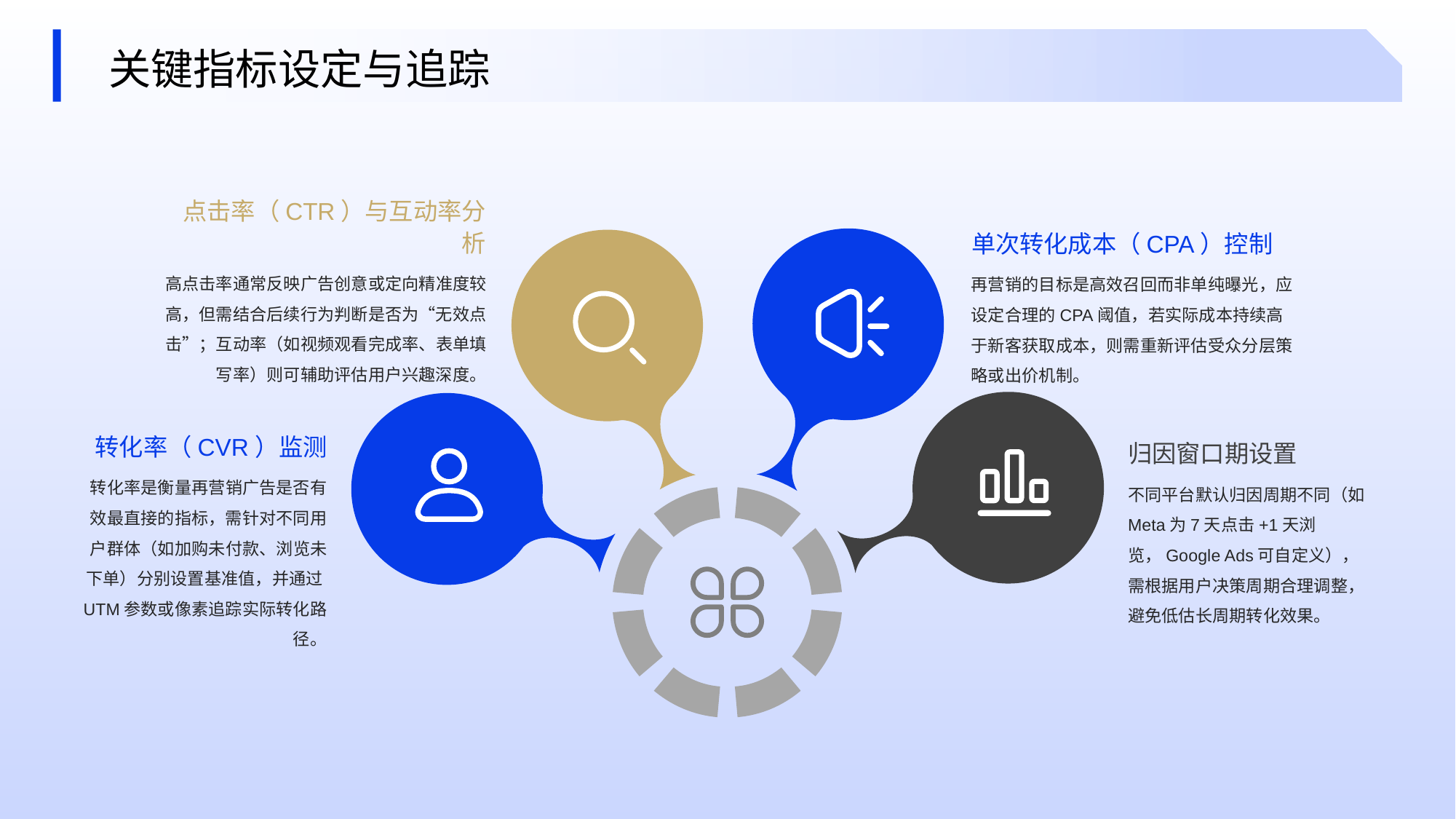

关键指标设定与追踪
单次转化成本（CPA）控制
点击率（CTR）与互动率分析

高点击率通常反映广告创意或定向精准度较高，但需结合后续行为判断是否为“无效点击”；互动率（如视频观看完成率、表单填写率）则可辅助评估用户兴趣深度。
再营销的目标是高效召回而非单纯曝光，应设定合理的CPA阈值，若实际成本持续高于新客获取成本，则需重新评估受众分层策略或出价机制。

转化率（CVR）监测
归因窗口期设置

转化率是衡量再营销广告是否有效最直接的指标，需针对不同用户群体（如加购未付款、浏览未下单）分别设置基准值，并通过UTM参数或像素追踪实际转化路径。
不同平台默认归因周期不同（如Meta为7天点击+1天浏览，Google Ads可自定义），需根据用户决策周期合理调整，避免低估长周期转化效果。